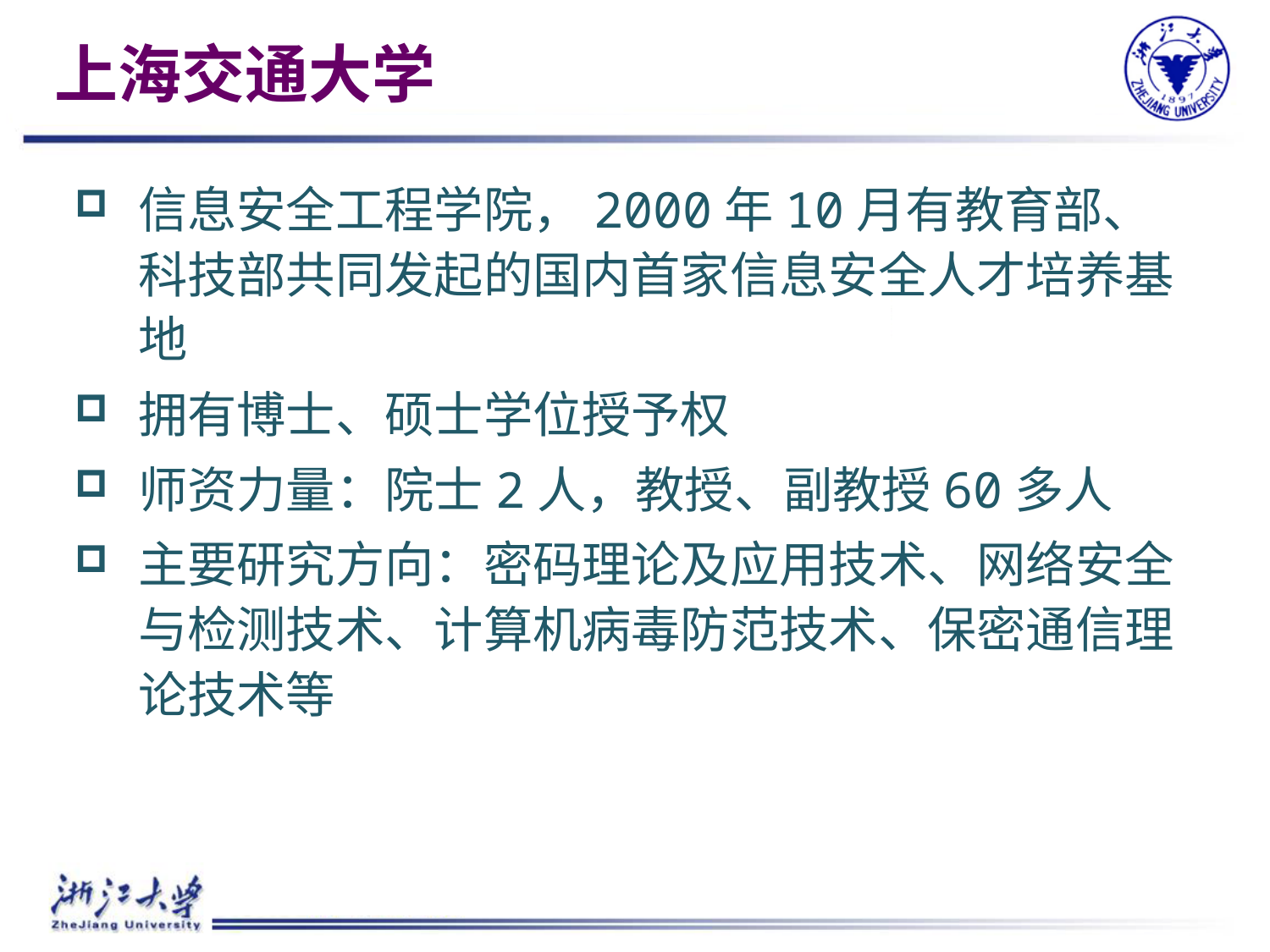

# 上海交通大学
信息安全工程学院，2000年10月有教育部、科技部共同发起的国内首家信息安全人才培养基地
拥有博士、硕士学位授予权
师资力量：院士2人，教授、副教授60多人
主要研究方向：密码理论及应用技术、网络安全与检测技术、计算机病毒防范技术、保密通信理论技术等